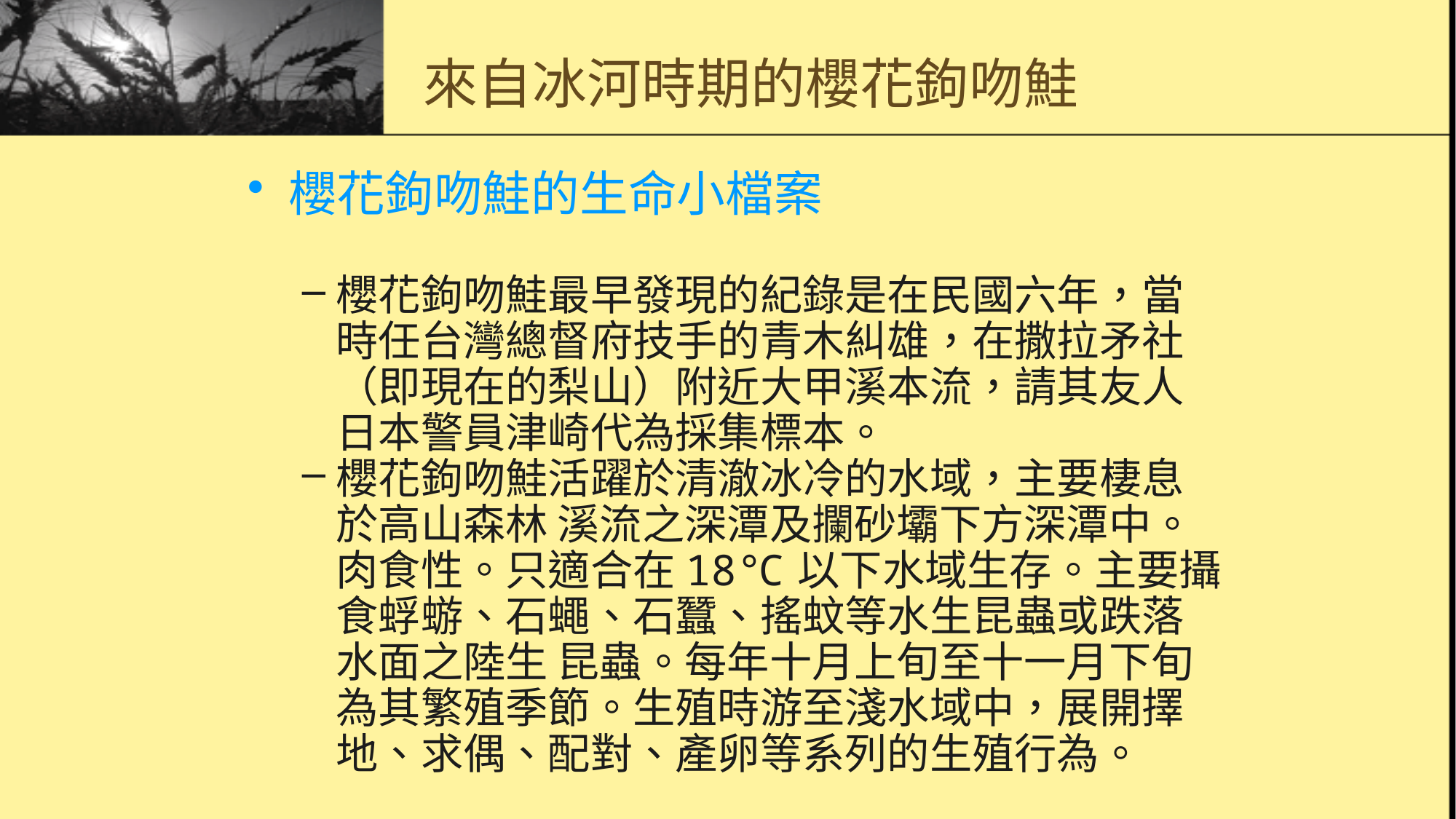

# 來自冰河時期的櫻花鉤吻鮭
櫻花鉤吻鮭的生命小檔案
櫻花鉤吻鮭最早發現的紀錄是在民國六年，當時任台灣總督府技手的青木糾雄，在撒拉矛社（即現在的梨山）附近大甲溪本流，請其友人日本警員津崎代為採集標本。
櫻花鉤吻鮭活躍於清澈冰冷的水域，主要棲息於高山森林 溪流之深潭及攔砂壩下方深潭中。肉食性。只適合在18℃以下水域生存。主要攝食蜉蝣、石蠅、石蠶、搖蚊等水生昆蟲或跌落水面之陸生 昆蟲。每年十月上旬至十一月下旬為其繁殖季節。生殖時游至淺水域中，展開擇地、求偶、配對、產卵等系列的生殖行為。